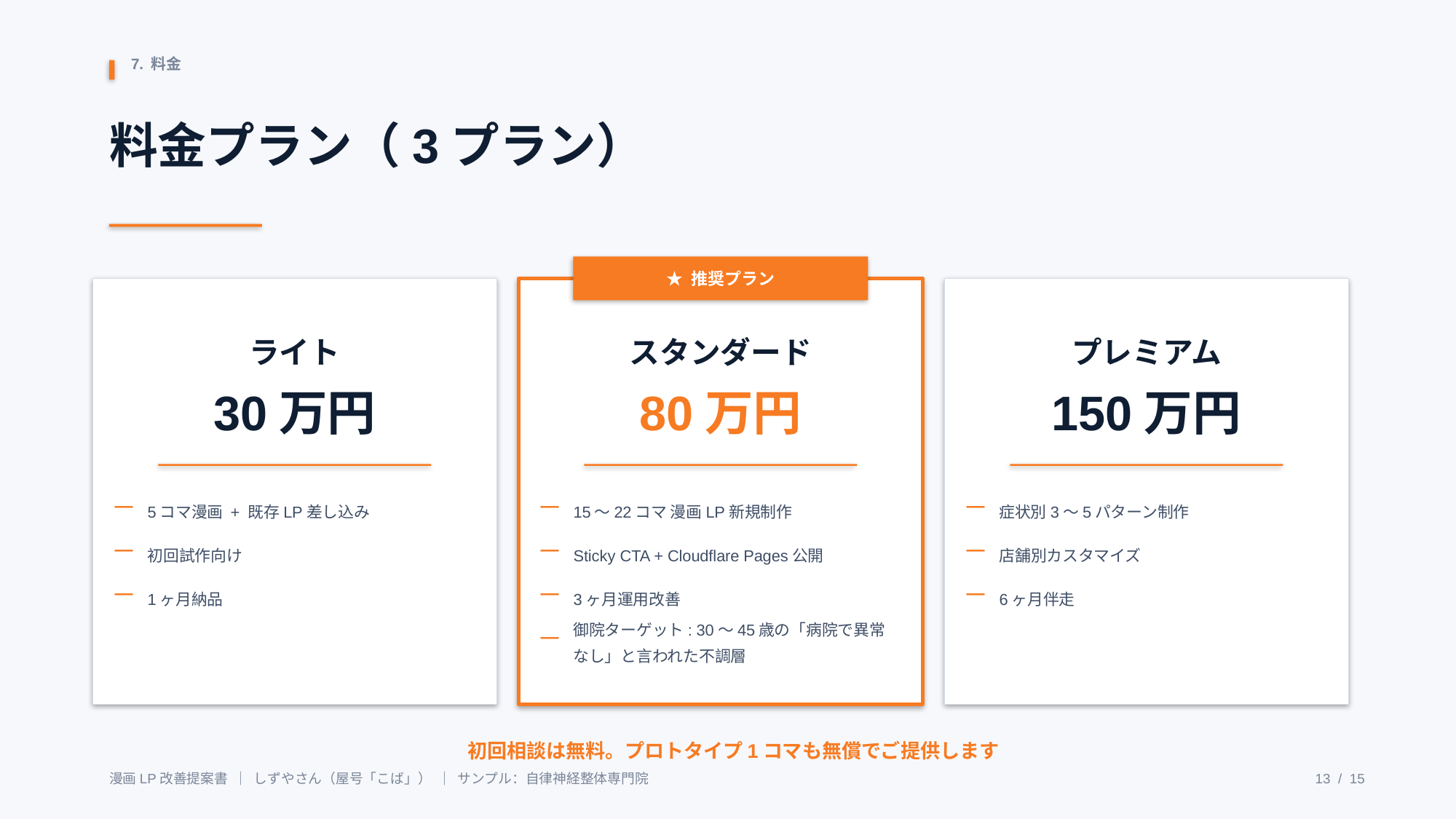

7. 料金

料金プラン（3プラン）

★ 推奨プラン

ライト
スタンダード
プレミアム
30万円
80万円
150万円

—
5コマ漫画 + 既存LP差し込み
—
15〜22コマ 漫画LP新規制作
—
症状別3〜5パターン制作
—
初回試作向け
—
Sticky CTA + Cloudflare Pages公開
—
店舗別カスタマイズ
—
1ヶ月納品
—
3ヶ月運用改善
—
6ヶ月伴走
—
御院ターゲット: 30〜45歳の「病院で異常なし」と言われた不調層
初回相談は無料。プロトタイプ1コマも無償でご提供します
漫画LP改善提案書  ｜  しずやさん（屋号「こば」）  ｜  サンプル：自律神経整体専門院
13  /  15